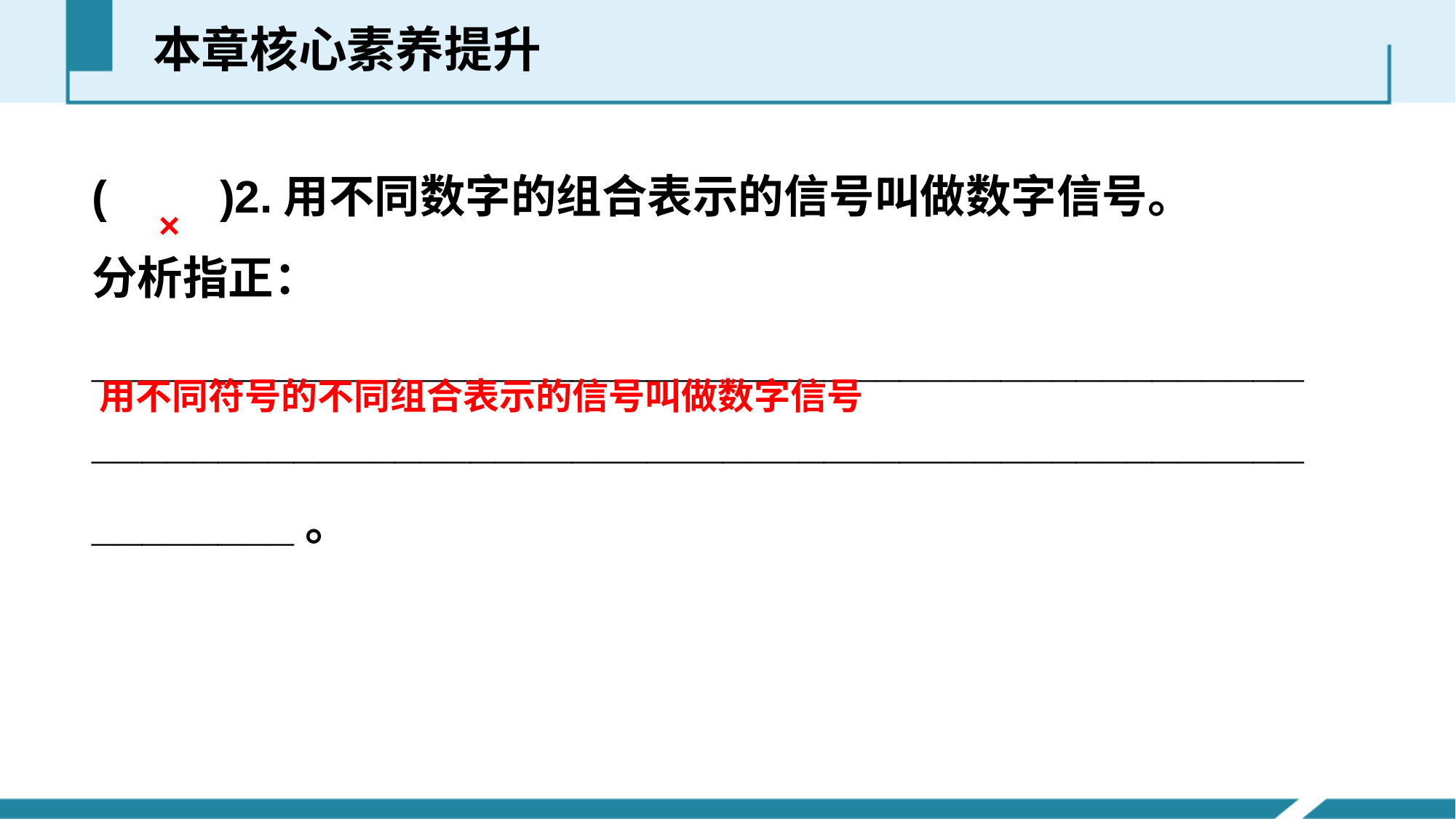

本章核心素养提升
(　　)2.用不同数字的组合表示的信号叫做数字信号。
分析指正：________________________________________________________________________________________________________。
×
用不同符号的不同组合表示的信号叫做数字信号